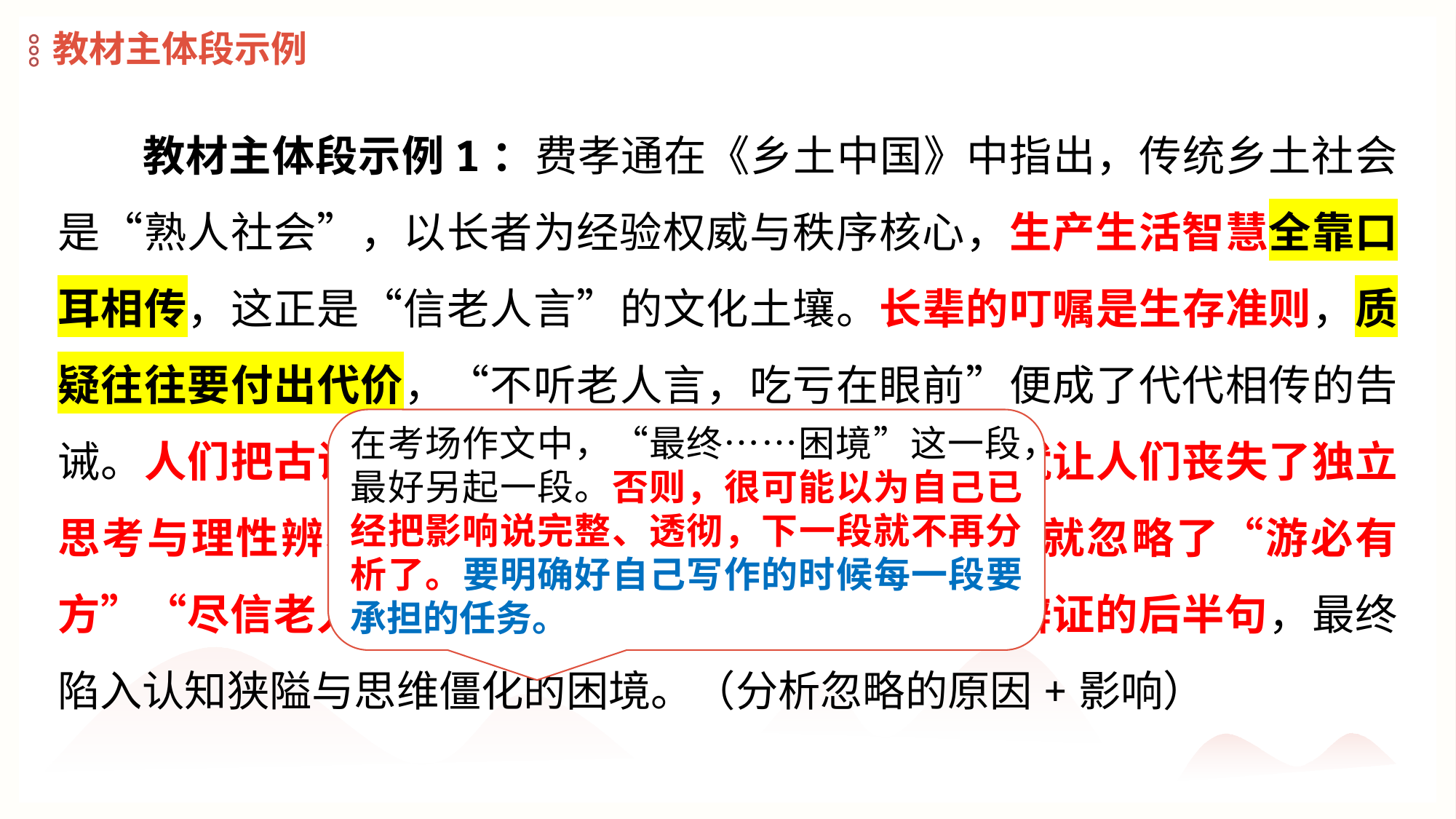

教材主体段示例
教材主体段示例1：费孝通在《乡土中国》中指出，传统乡土社会是“熟人社会”，以长者为经验权威与秩序核心，生产生活智慧全靠口耳相传，这正是“信老人言”的文化土壤。长辈的叮嘱是生存准则，质疑往往要付出代价，“不听老人言，吃亏在眼前”便成了代代相传的告诫。人们把古语和熟语奉为不容置疑的金科玉律，就让人们丧失了独立思考与理性辨析的能力，习惯于盲目遵从，自然也就忽略了“游必有方”“尽信老人言，终生难向前”这些更完整、更辩证的后半句，最终陷入认知狭隘与思维僵化的困境。（分析忽略的原因+影响）
在考场作文中，“最终……困境”这一段，最好另起一段。否则，很可能以为自己已经把影响说完整、透彻，下一段就不再分析了。要明确好自己写作的时候每一段要承担的任务。